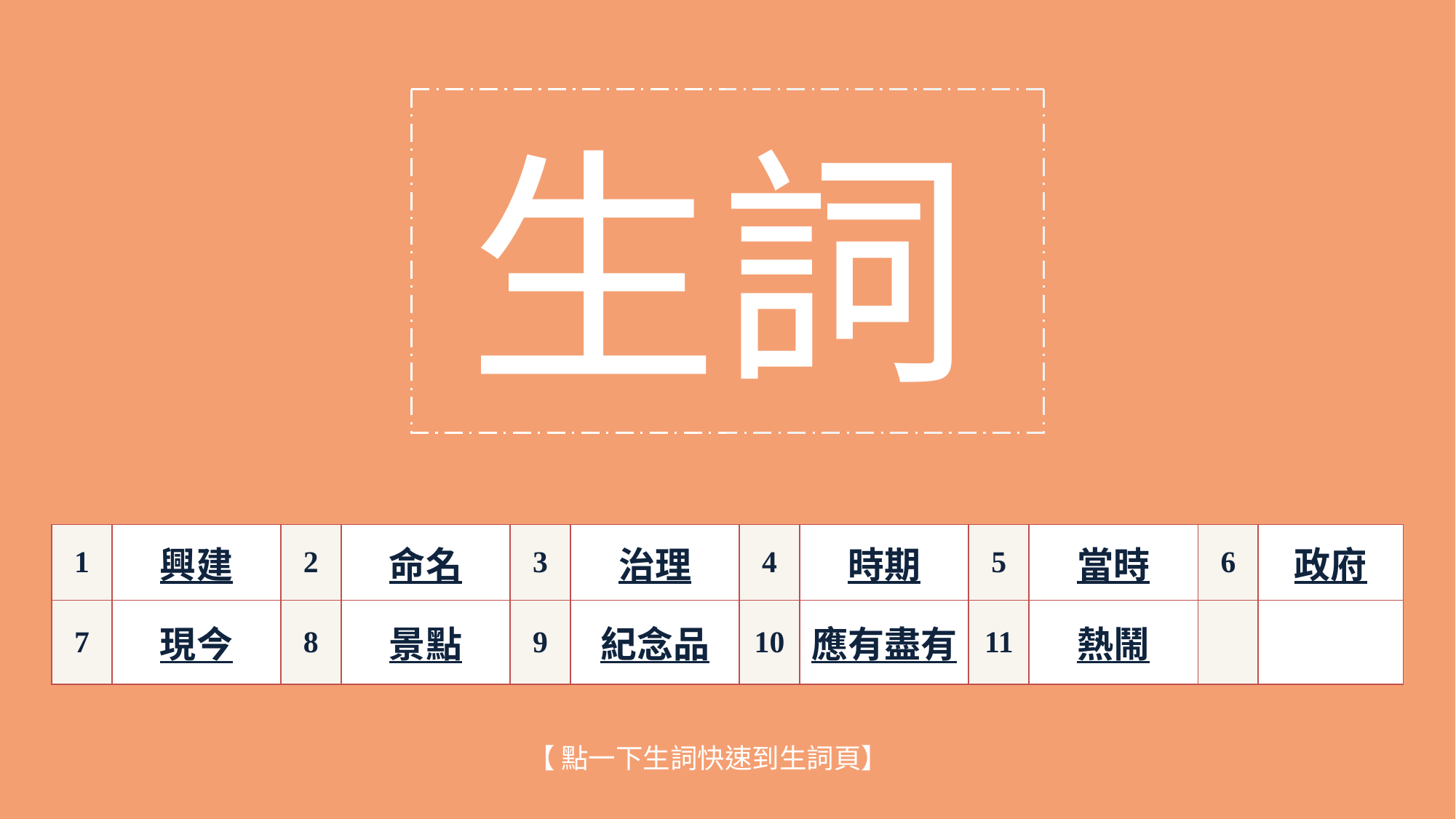

生詞
| 1 | 興建 | 2 | 命名 | 3 | 治理 | 4 | 時期 | 5 | 當時 | 6 | 政府 |
| --- | --- | --- | --- | --- | --- | --- | --- | --- | --- | --- | --- |
| 7 | 現今 | 8 | 景點 | 9 | 紀念品 | 10 | 應有盡有 | 11 | 熱鬧 |  |  |
【 點一下生詞快速到生詞頁】